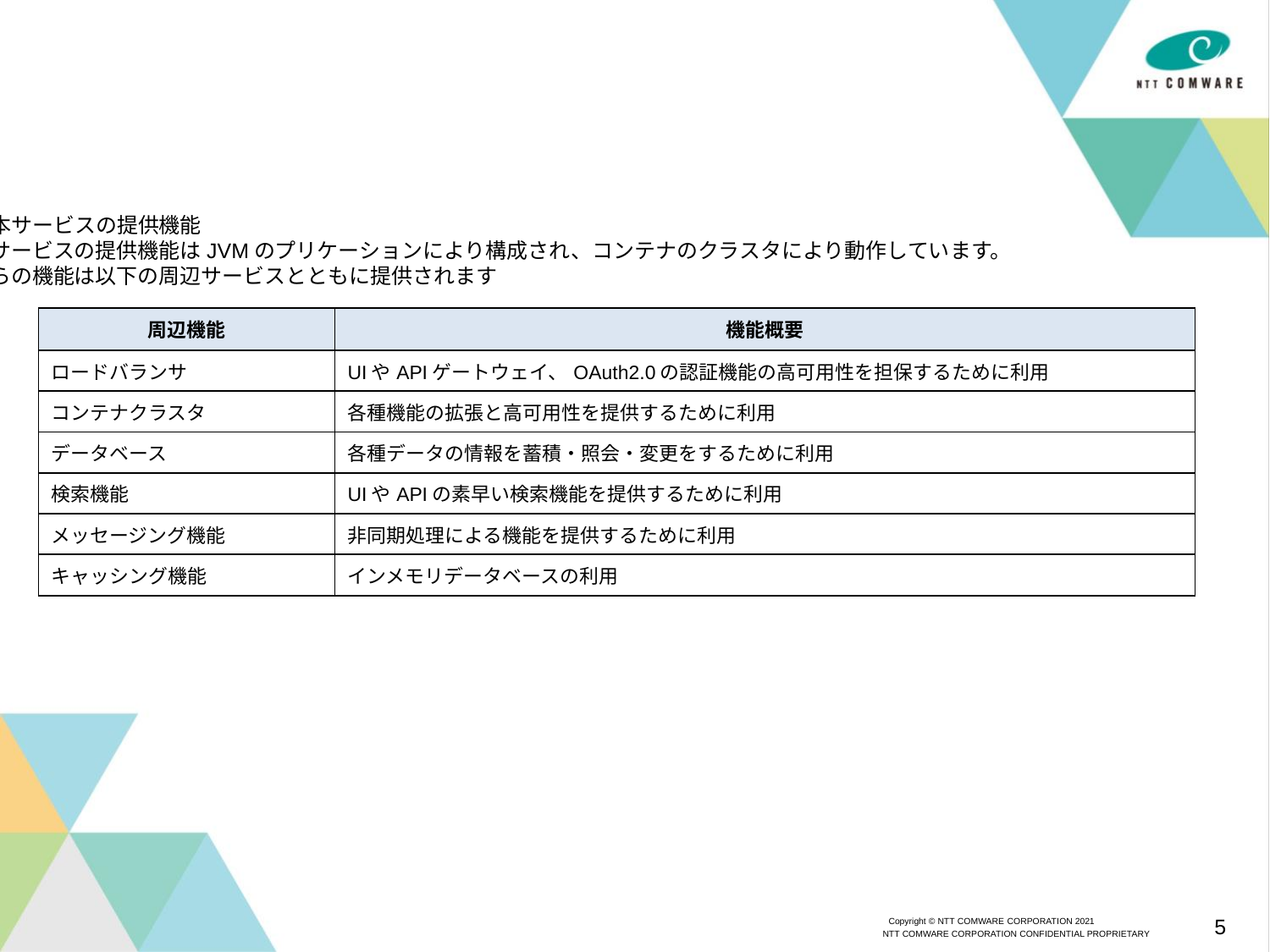

４．本サービスの提供機能
　本サービスの提供機能はJVMのプリケーションにより構成され、コンテナのクラスタにより動作しています。
これらの機能は以下の周辺サービスとともに提供されます
| 周辺機能 | 機能概要 |
| --- | --- |
| ロードバランサ | UIやAPIゲートウェイ、OAuth2.0の認証機能の高可用性を担保するために利用 |
| コンテナクラスタ | 各種機能の拡張と高可用性を提供するために利用 |
| データベース | 各種データの情報を蓄積・照会・変更をするために利用 |
| 検索機能 | UIやAPIの素早い検索機能を提供するために利用 |
| メッセージング機能 | 非同期処理による機能を提供するために利用 |
| キャッシング機能 | インメモリデータベースの利用 |
5